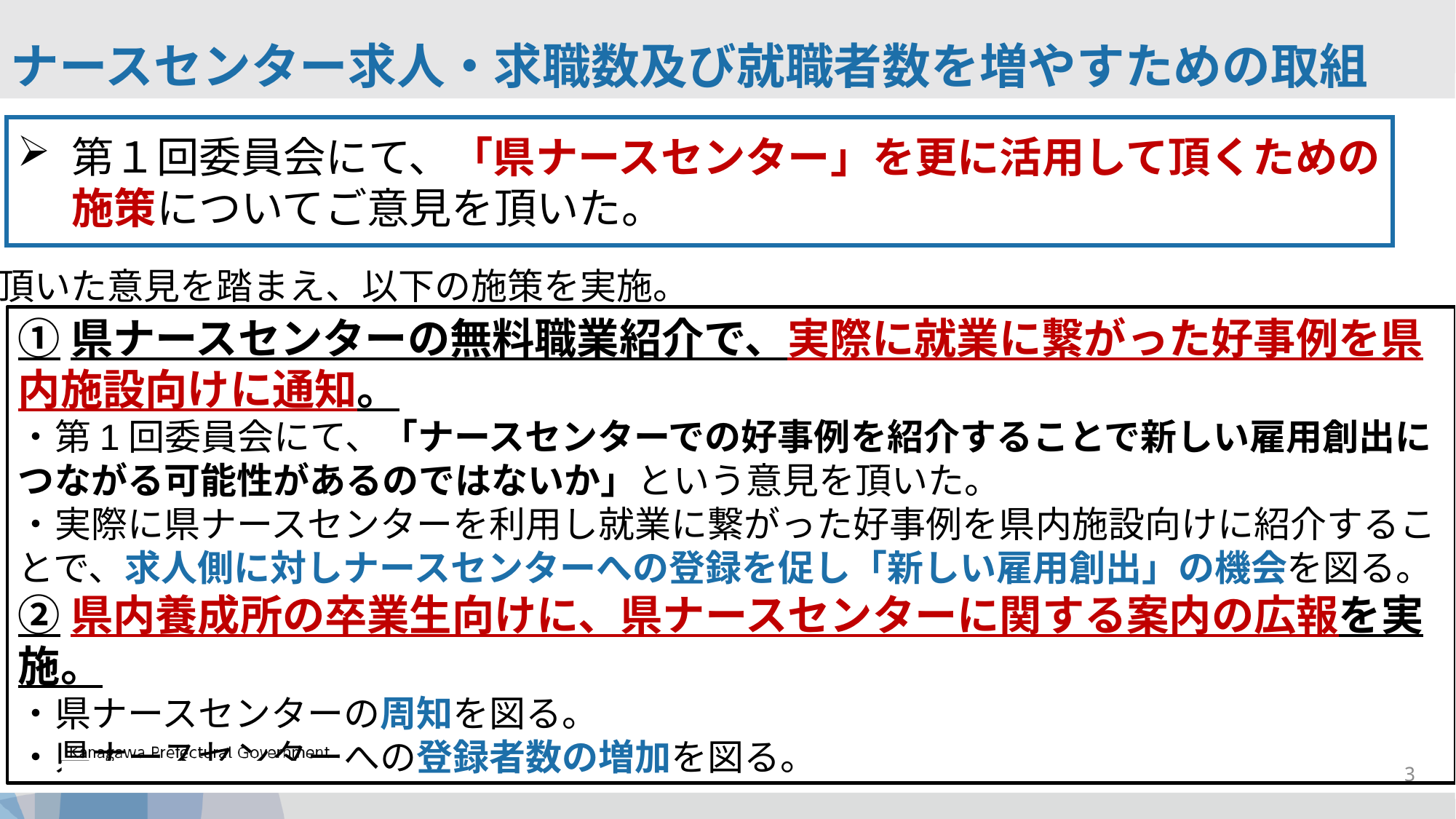

ナースセンター求人・求職数及び就職者数を増やすための取組
第１回委員会にて、「県ナースセンター」を更に活用して頂くための施策についてご意見を頂いた。
頂いた意見を踏まえ、以下の施策を実施。
①県ナースセンターの無料職業紹介で、実際に就業に繋がった好事例を県内施設向けに通知。
・第1回委員会にて、「ナースセンターでの好事例を紹介することで新しい雇用創出につながる可能性があるのではないか」という意見を頂いた。
・実際に県ナースセンターを利用し就業に繋がった好事例を県内施設向けに紹介することで、求人側に対しナースセンターへの登録を促し「新しい雇用創出」の機会を図る。
②県内養成所の卒業生向けに、県ナースセンターに関する案内の広報を実施。
・県ナースセンターの周知を図る。
・県ナースセンターへの登録者数の増加を図る。
3